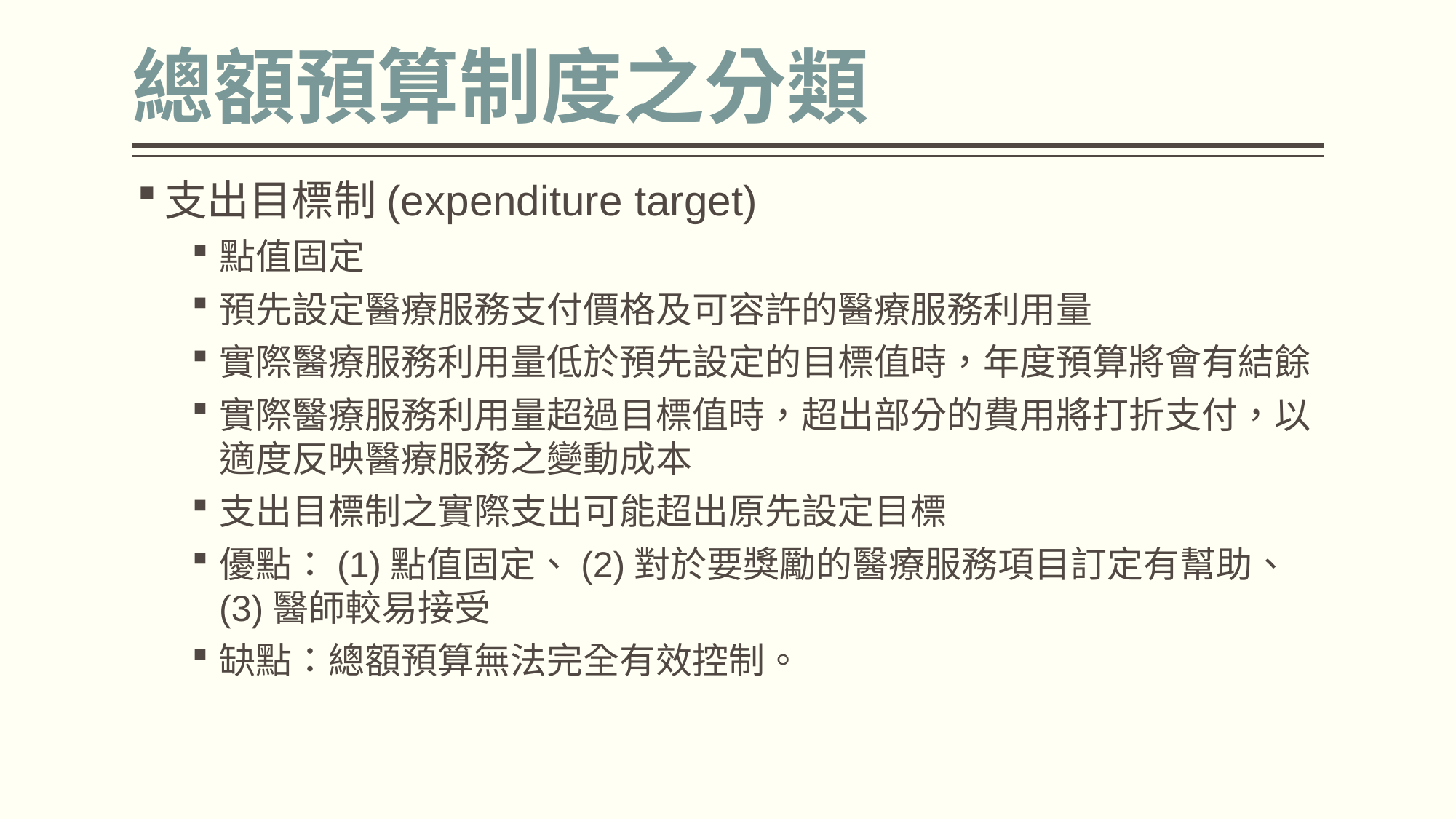

# 總額預算制度之分類
支出目標制(expenditure target)
點值固定
預先設定醫療服務支付價格及可容許的醫療服務利用量
實際醫療服務利用量低於預先設定的目標值時，年度預算將會有結餘
實際醫療服務利用量超過目標值時，超出部分的費用將打折支付，以適度反映醫療服務之變動成本
支出目標制之實際支出可能超出原先設定目標
優點：(1)點值固定、(2)對於要獎勵的醫療服務項目訂定有幫助、(3)醫師較易接受
缺點：總額預算無法完全有效控制。